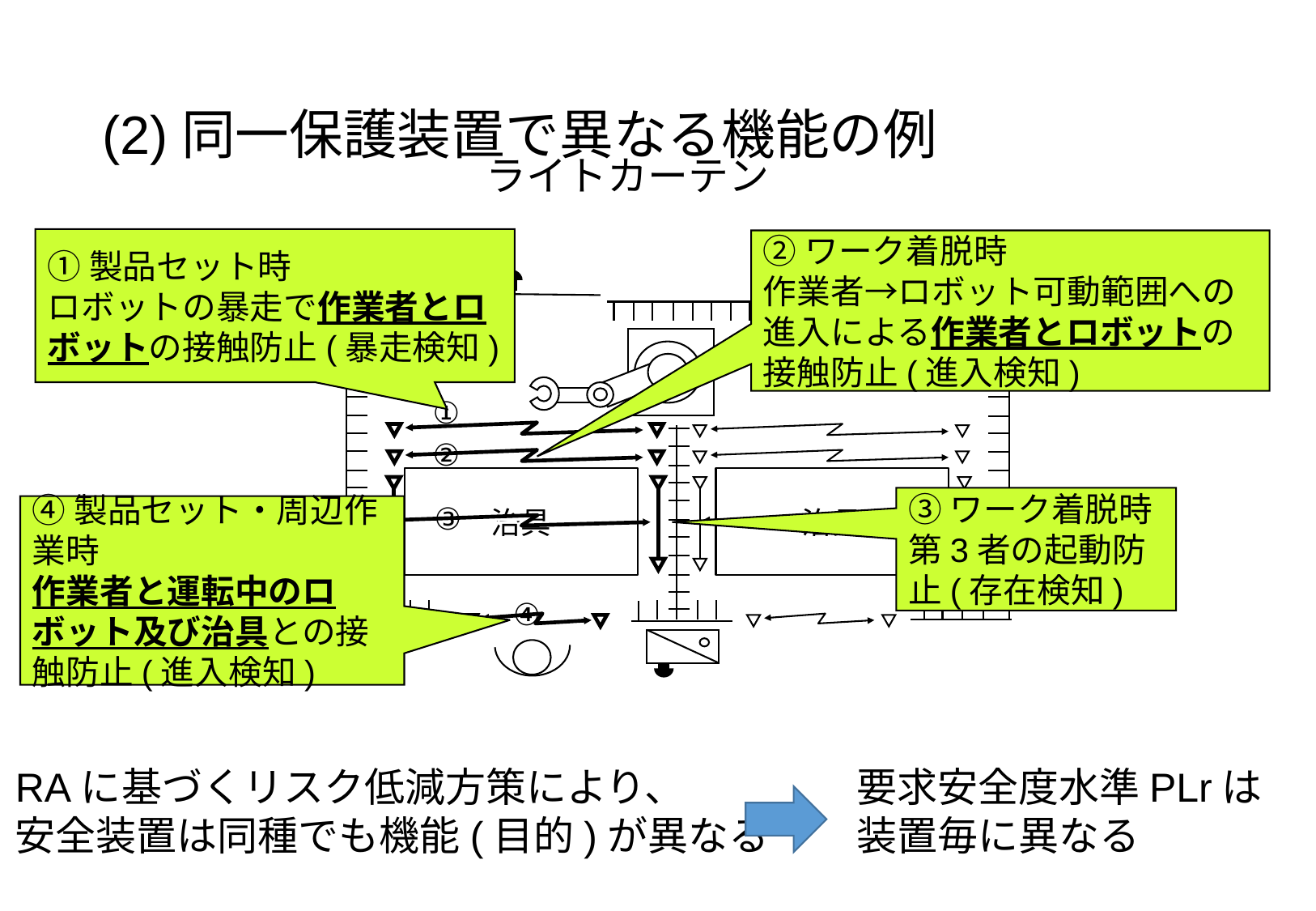

# (2)同一保護装置で異なる機能の例
ライトカーテン
①製品セット時
ロボットの暴走で作業者とロボットの接触防止(暴走検知)
②ワーク着脱時
作業者→ロボット可動範囲への進入による作業者とロボットの接触防止(進入検知)

①

②

治具
治具

③
④

③ワーク着脱時
第3者の起動防止(存在検知)
④製品セット・周辺作業時
作業者と運転中のロボット及び治具との接触防止(進入検知)
RAに基づくリスク低減方策により、
安全装置は同種でも機能(目的)が異なる
要求安全度水準PLrは
装置毎に異なる